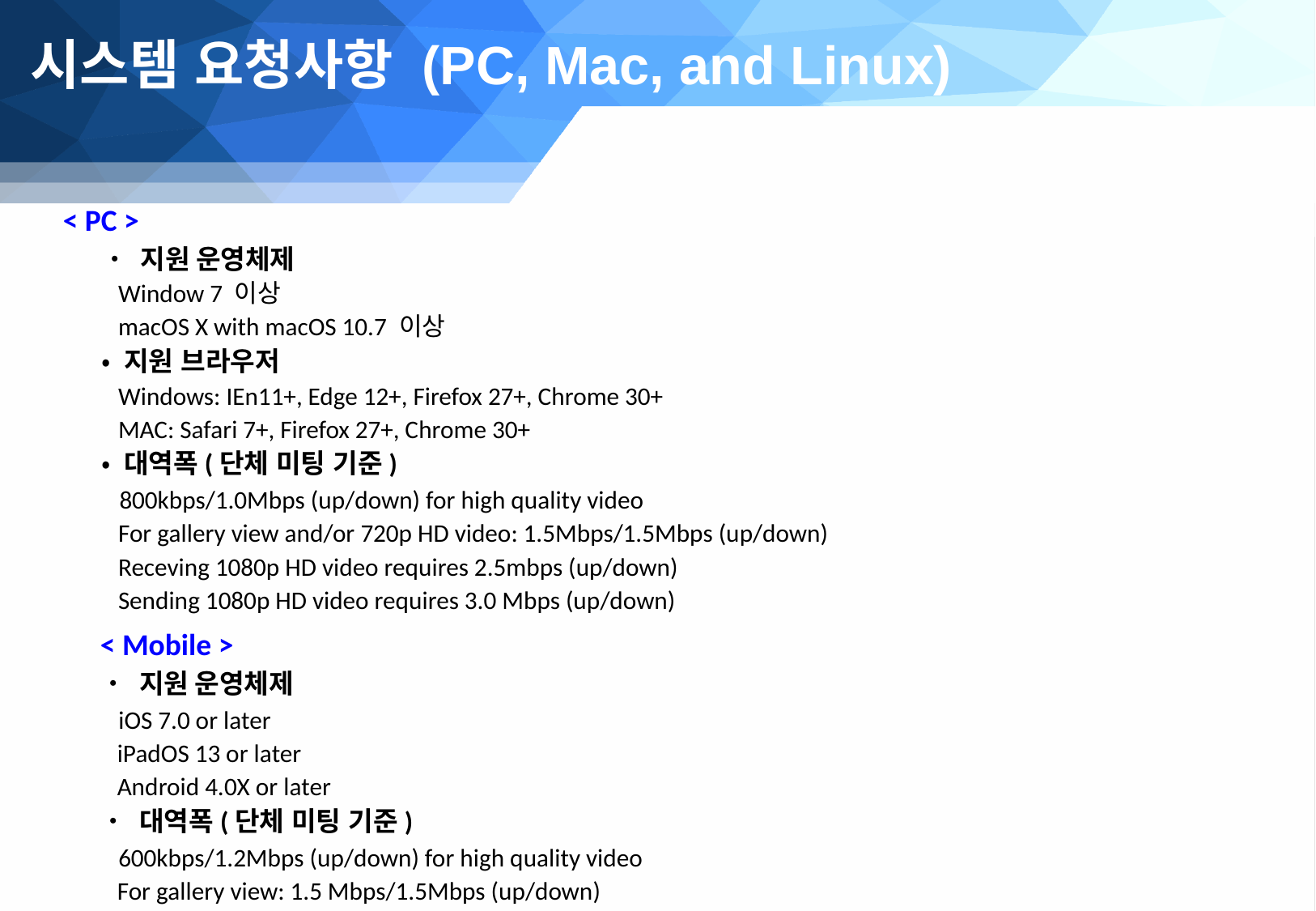

# 시스템 요청사항 (PC, Mac, and Linux)
< PC >
• 지원 운영체제
   Window 7 이상
   macOS X with macOS 10.7 이상
• 지원 브라우저
   Windows: IEn11+, Edge 12+, Firefox 27+, Chrome 30+
   MAC: Safari 7+, Firefox 27+, Chrome 30+
• 대역폭(단체 미팅 기준)
   800kbps/1.0Mbps (up/down) for high quality video
   For gallery view and/or 720p HD video: 1.5Mbps/1.5Mbps (up/down)
   Receving 1080p HD video requires 2.5mbps (up/down)
   Sending 1080p HD video requires 3.0 Mbps (up/down)
< Mobile >
• 지원 운영체제
   iOS 7.0 or later
   iPadOS 13 or later
   Android 4.0X or later
• 대역폭(단체 미팅 기준)
   600kbps/1.2Mbps (up/down) for high quality video
   For gallery view: 1.5 Mbps/1.5Mbps (up/down)